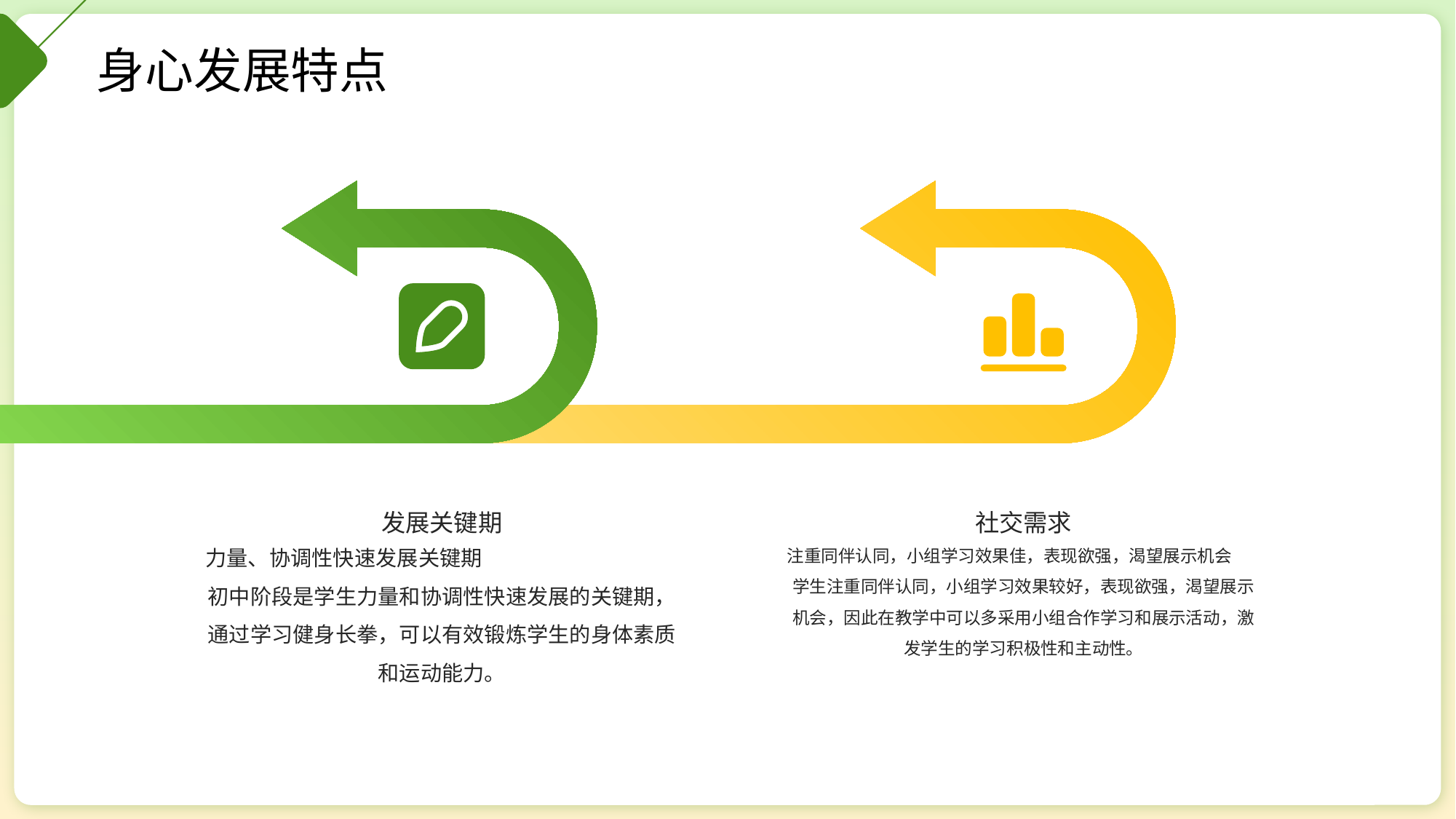

身心发展特点

发展关键期
社交需求
力量、协调性快速发展关键期
初中阶段是学生力量和协调性快速发展的关键期，通过学习健身长拳，可以有效锻炼学生的身体素质和运动能力。
注重同伴认同，小组学习效果佳，表现欲强，渴望展示机会
学生注重同伴认同，小组学习效果较好，表现欲强，渴望展示机会，因此在教学中可以多采用小组合作学习和展示活动，激发学生的学习积极性和主动性。